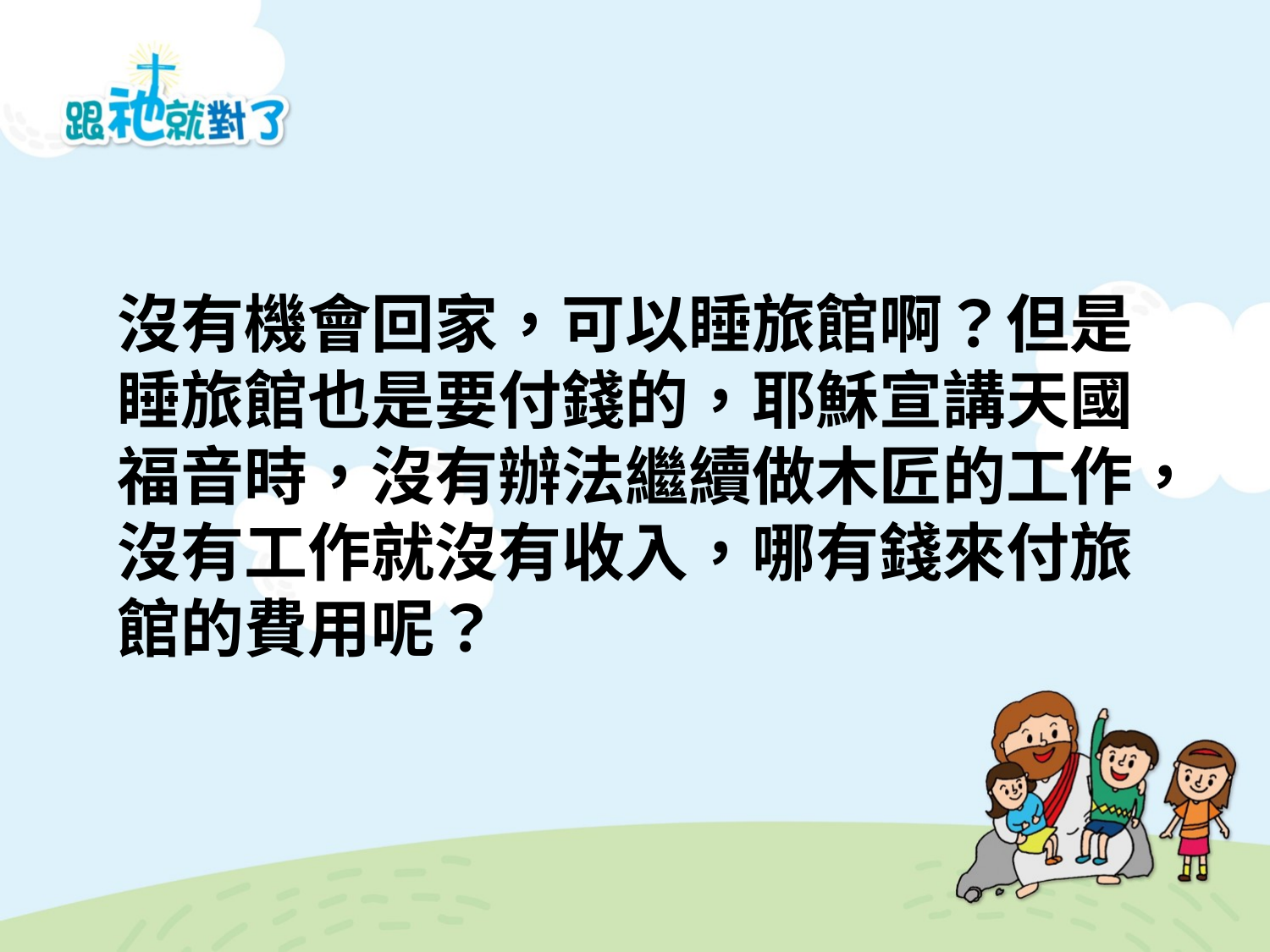

沒有機會回家，可以睡旅館啊？但是睡旅館也是要付錢的，耶穌宣講天國福音時，沒有辦法繼續做木匠的工作，沒有工作就沒有收入，哪有錢來付旅館的費用呢？